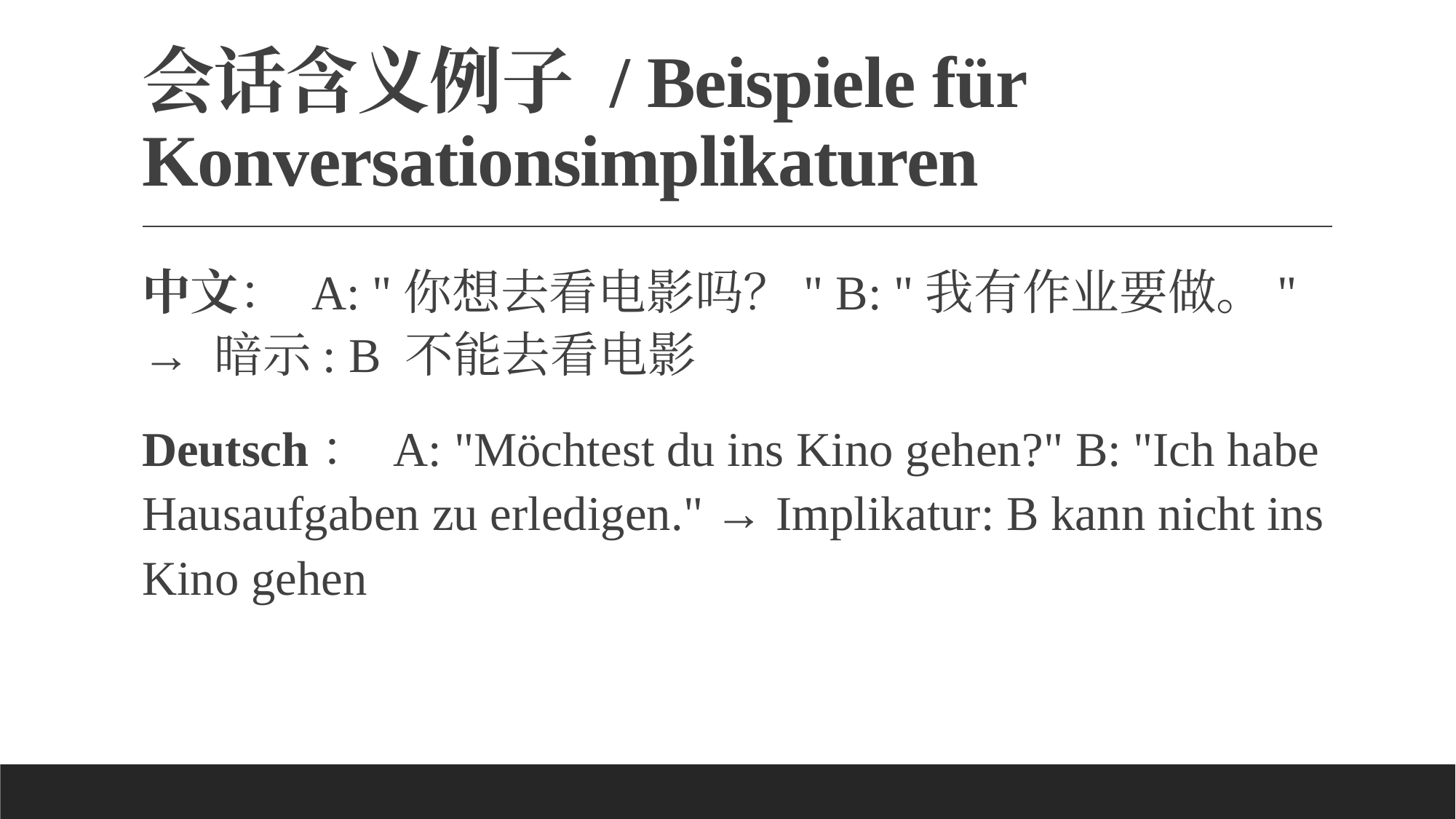

# 会话含义例子 / Beispiele für Konversationsimplikaturen
中文： A: "你想去看电影吗？" B: "我有作业要做。" → 暗示: B 不能去看电影
Deutsch： A: "Möchtest du ins Kino gehen?" B: "Ich habe Hausaufgaben zu erledigen." → Implikatur: B kann nicht ins Kino gehen